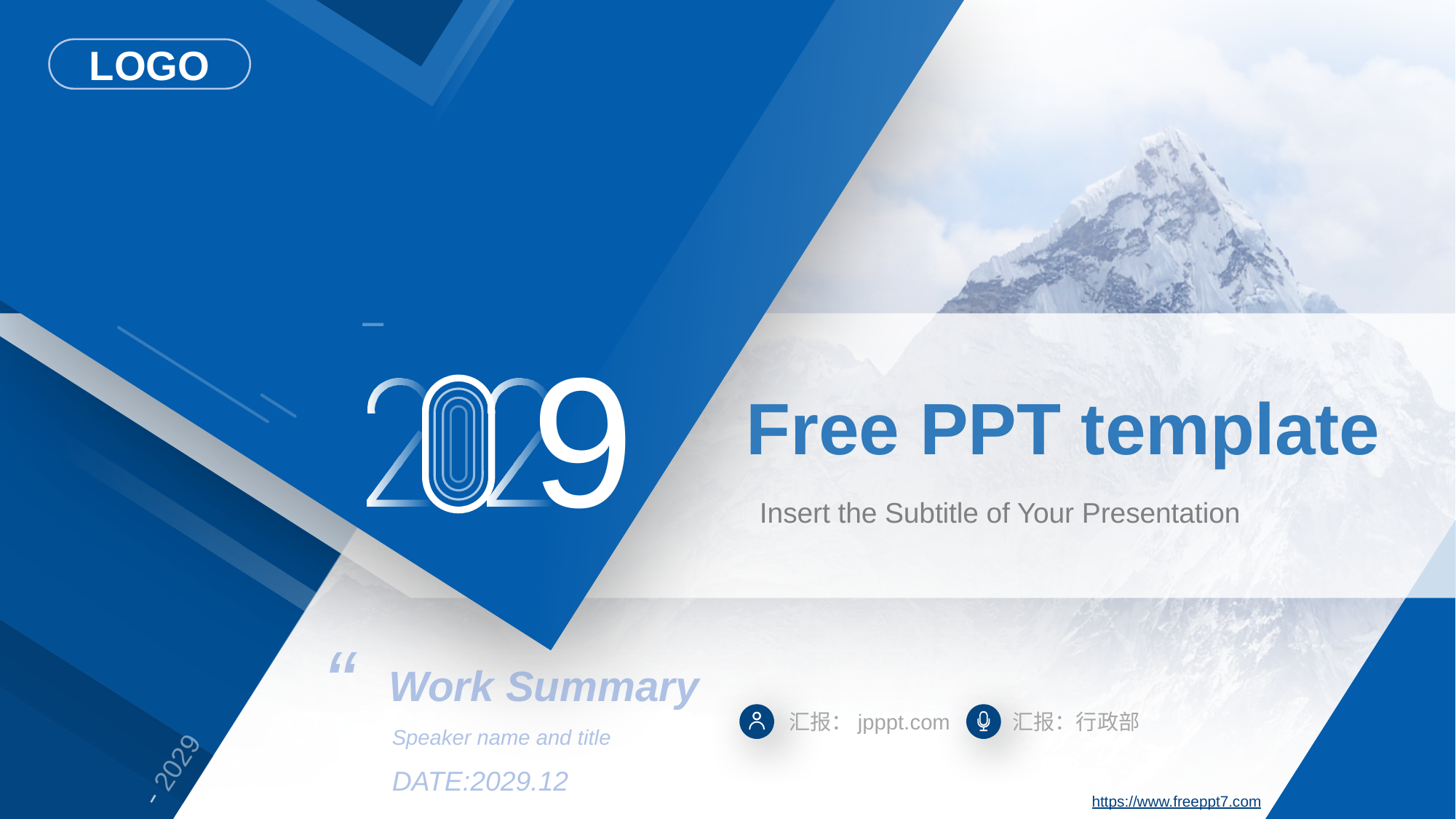

LOGO
9

Free PPT template

Insert the Subtitle of Your Presentation
“
Work Summary
汇报：jpppt.com
汇报：行政部

Speaker name and title
2029
DATE:2029.12
https://www.freeppt7.com